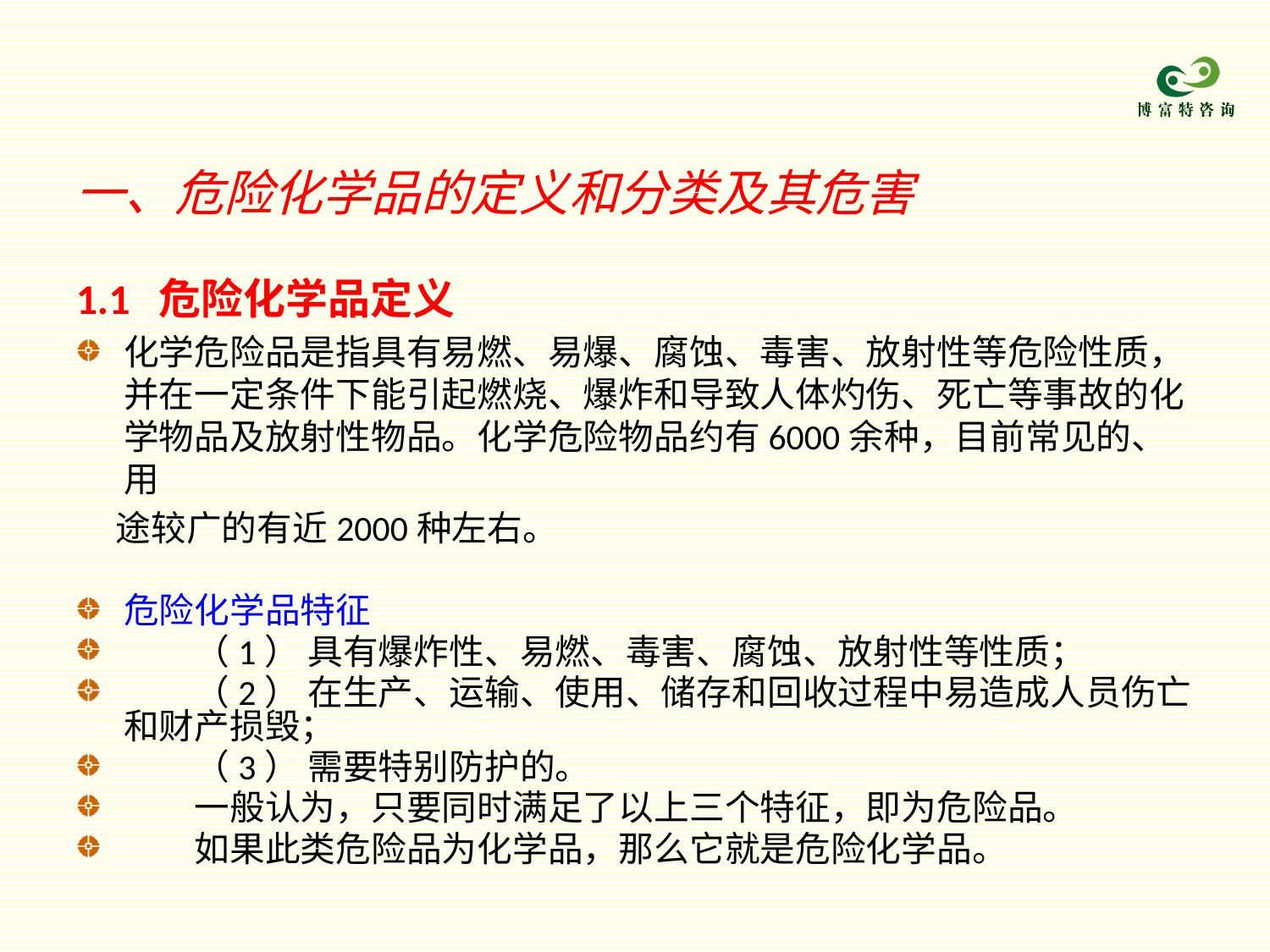

一、危险化学品的定义和分类及其危害
1.1  危险化学品定义
化学危险品是指具有易燃、易爆、腐蚀、毒害、放射性等危险性质，并在一定条件下能引起燃烧、爆炸和导致人体灼伤、死亡等事故的化学物品及放射性物品。化学危险物品约有6000余种，目前常见的、用
    途较广的有近2000种左右。

危险化学品特征
　　（1） 具有爆炸性、易燃、毒害、腐蚀、放射性等性质；
　　（2） 在生产、运输、使用、储存和回收过程中易造成人员伤亡和财产损毁；
　　（3） 需要特别防护的。
　　一般认为，只要同时满足了以上三个特征，即为危险品。
　　如果此类危险品为化学品，那么它就是危险化学品。